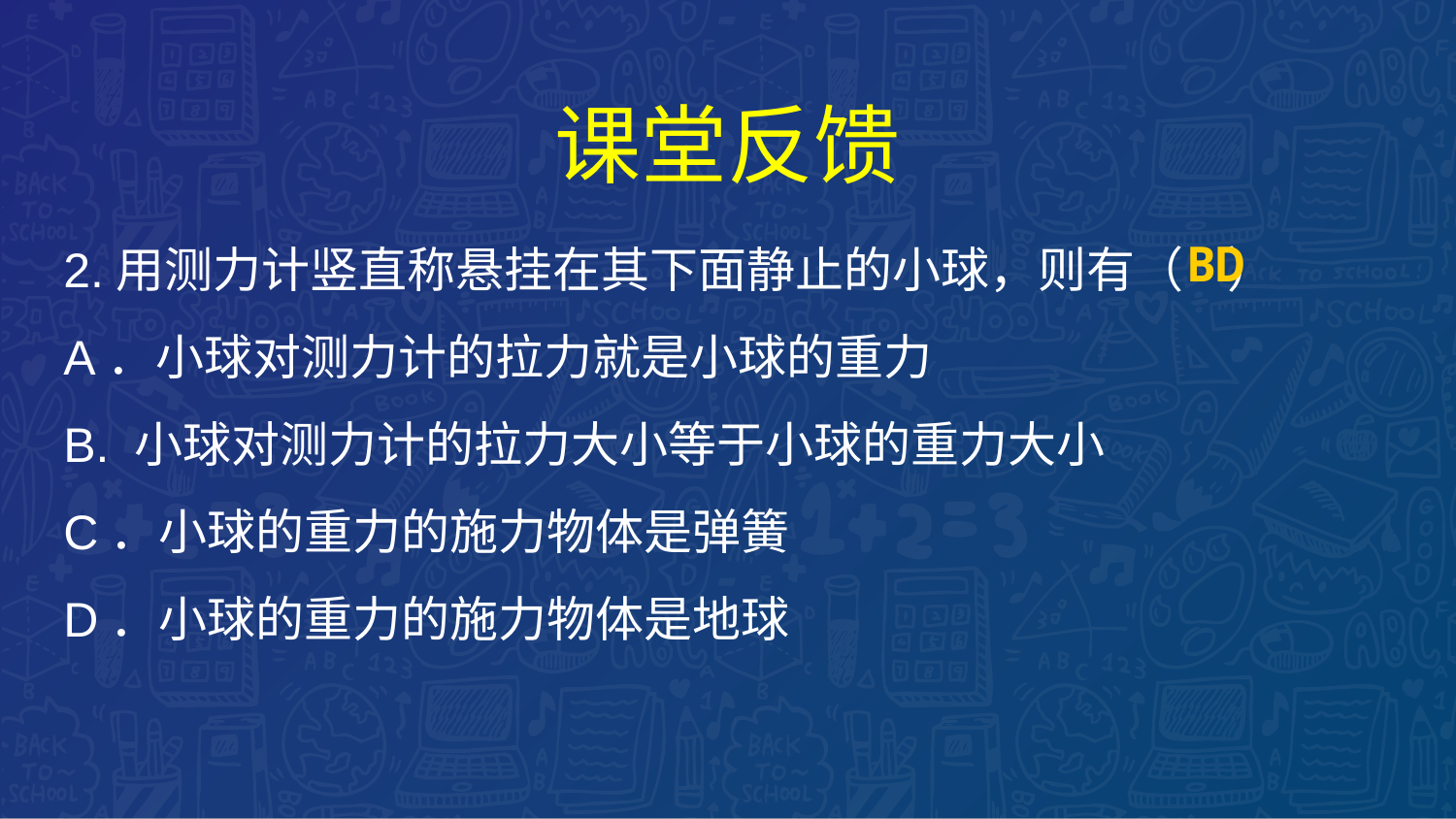

课堂反馈
2.用测力计竖直称悬挂在其下面静止的小球，则有（    ）
A．小球对测力计的拉力就是小球的重力
B. 小球对测力计的拉力大小等于小球的重力大小
C．小球的重力的施力物体是弹簧
D．小球的重力的施力物体是地球
BD